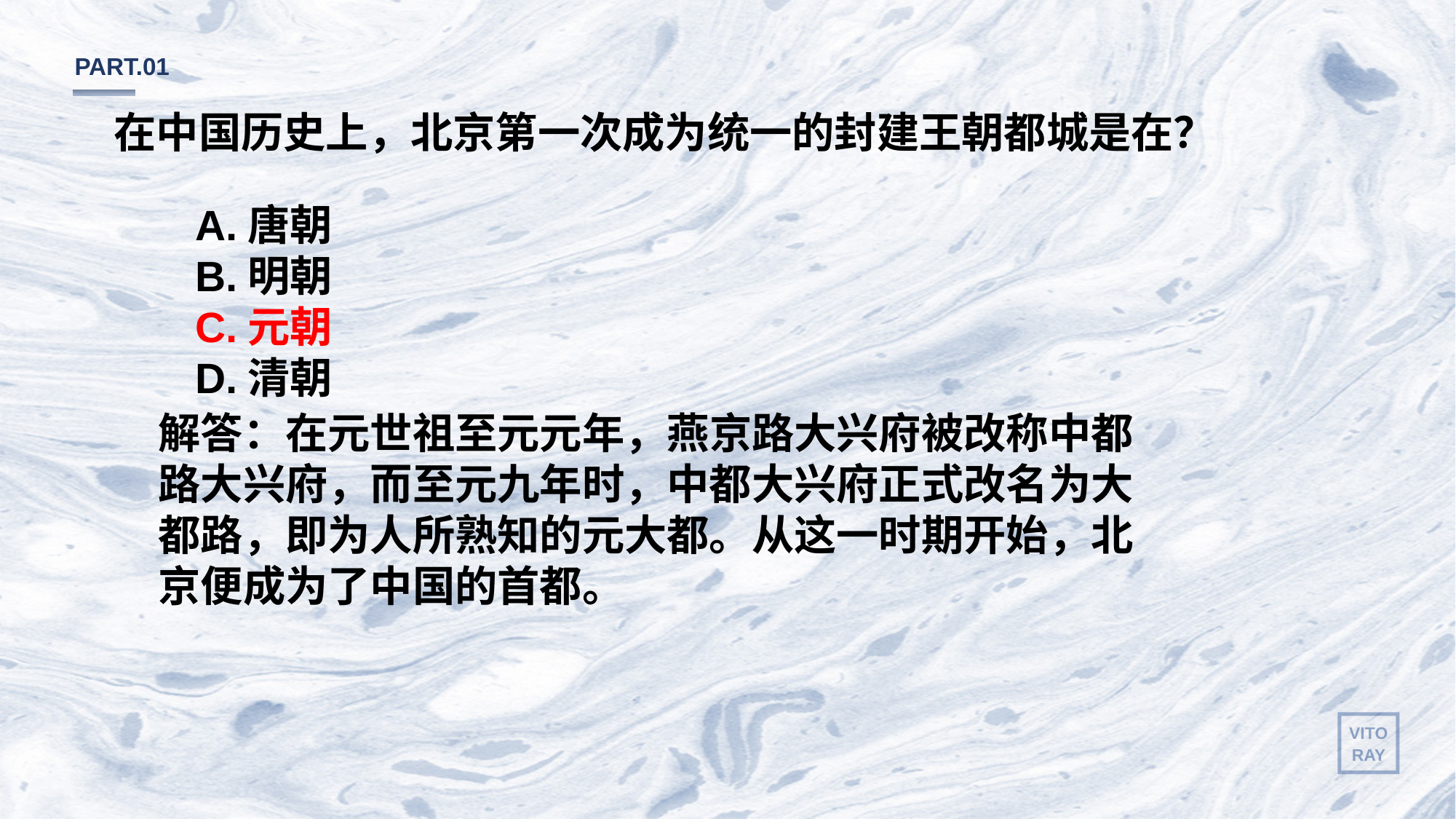

PART.01

在中国历史上，北京第一次成为统一的封建王朝都城是在？
A.唐朝
B.明朝
C.元朝
D.清朝
解答：在元世祖至元元年，燕京路大兴府被改称中都路大兴府，而至元九年时，中都大兴府正式改名为大都路，即为人所熟知的元大都。从这一时期开始，北京便成为了中国的首都。

VITO
RAY